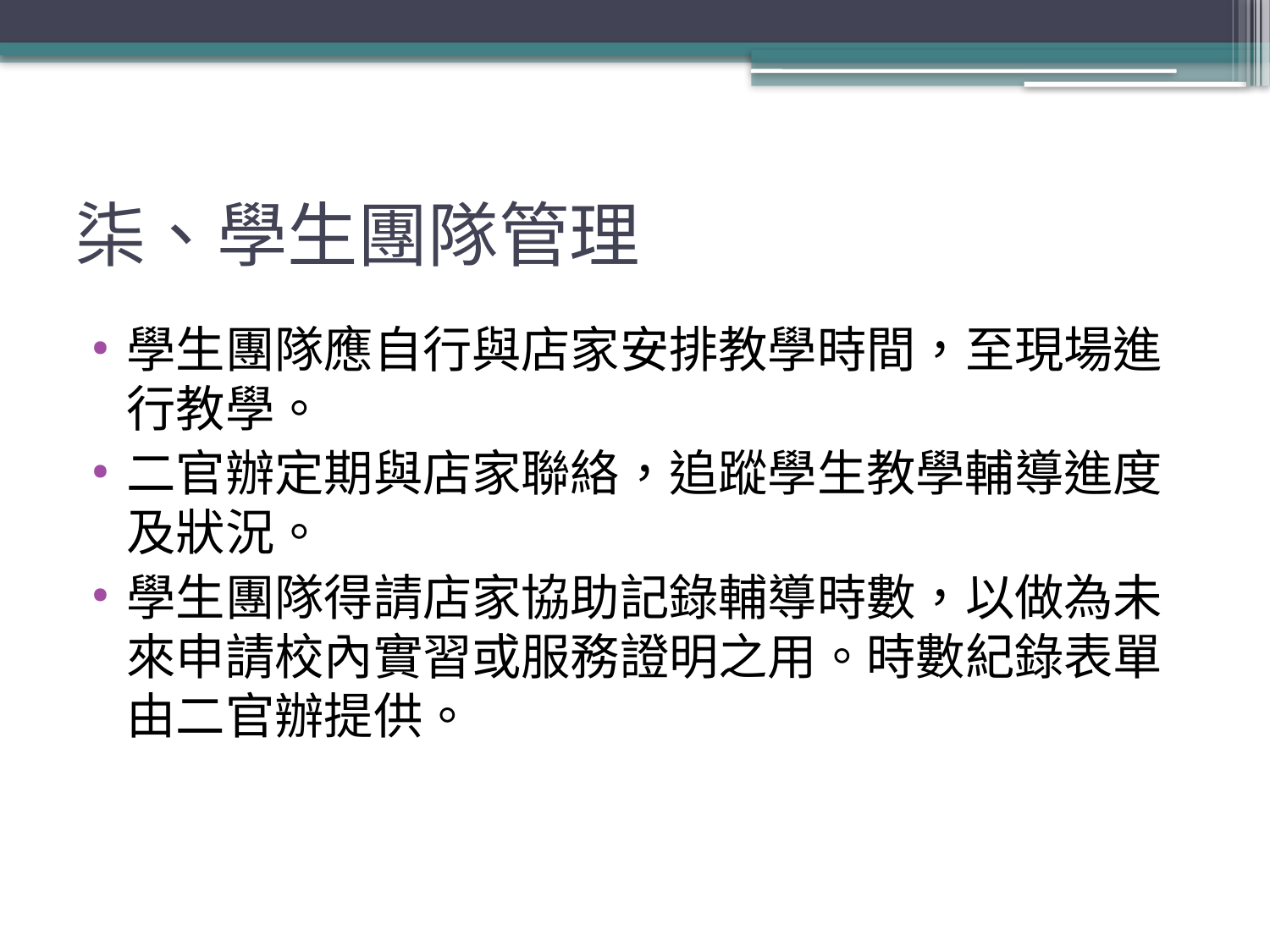

# 柒、學生團隊管理
學生團隊應自行與店家安排教學時間，至現場進行教學。
二官辦定期與店家聯絡，追蹤學生教學輔導進度及狀況。
學生團隊得請店家協助記錄輔導時數，以做為未來申請校內實習或服務證明之用。時數紀錄表單由二官辦提供。